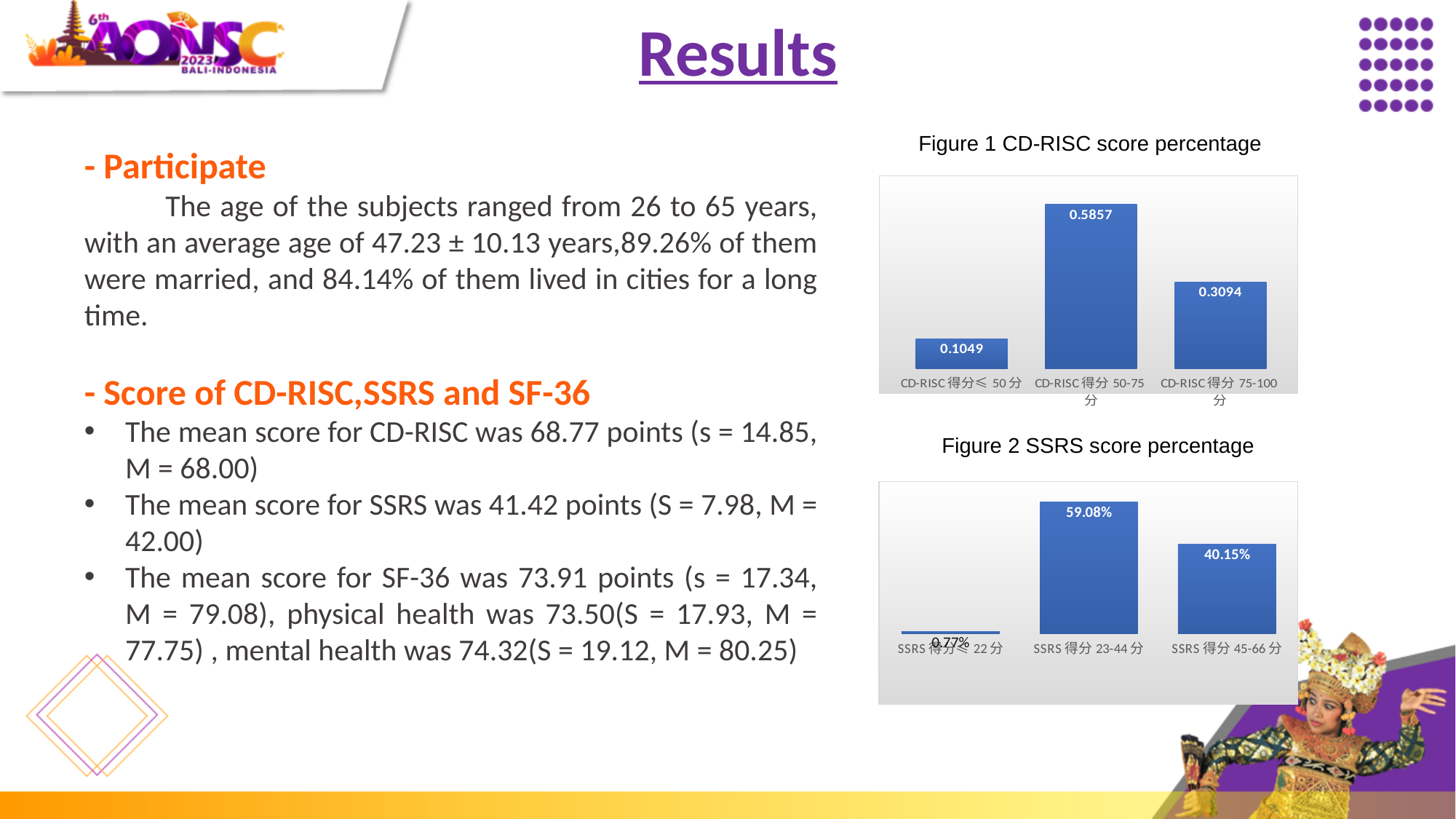

Results

Figure 1 CD-RISC score percentage
- Participate
         The age of the subjects ranged from 26 to 65 years, with an average age of 47.23 ± 10.13 years,89.26% of them were married, and 84.14% of them lived in cities for a long time.

- Score of CD-RISC,SSRS and SF-36
The mean score for CD-RISC was 68.77 points (s = 14.85, M = 68.00)
The mean score for SSRS was 41.42 points (S = 7.98, M = 42.00)
The mean score for SF-36 was 73.91 points (s = 17.34, M = 79.08), physical health was 73.50(S = 17.93, M = 77.75) , mental health was 74.32(S = 19.12, M = 80.25)

### Chart

| Category |  |
|---|---|
| CD-RISC得分≤50分 | 0.1049 |
| CD-RISC得分50-75分 | 0.5857 |
| CD-RISC得分75-100分 | 0.3094 |
Figure 2 SSRS score percentage

### Chart

| Category |  |
|---|---|
| SSRS得分≤22分 | 0.0077 |
| SSRS得分23-44分 | 0.5908 |
| SSRS得分45-66分 | 0.4015 |